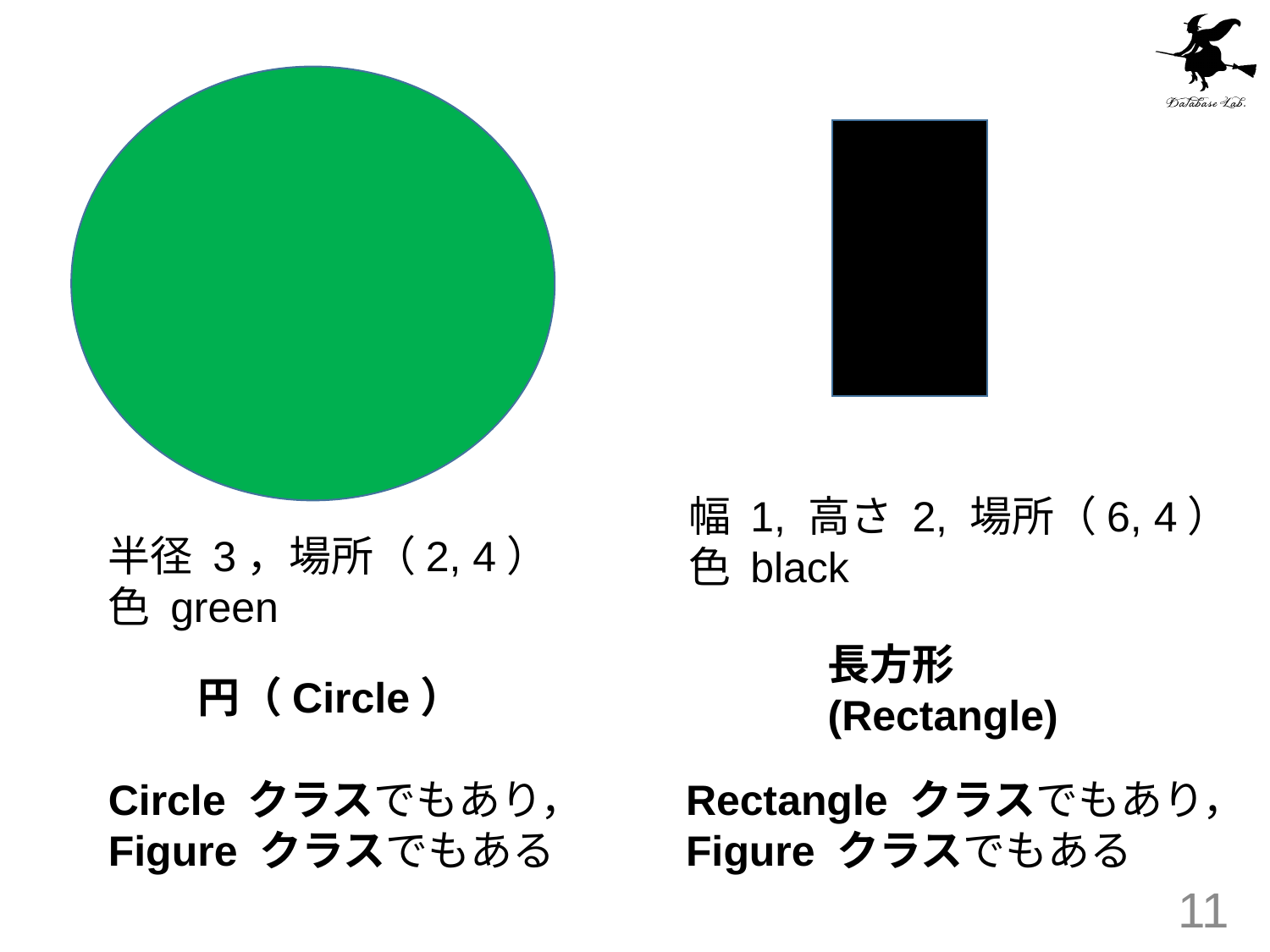

幅 1, 高さ 2, 場所（6, 4）
色 black
半径 3，場所（2, 4）
色 green
長方形 (Rectangle)
円（Circle）
Rectangle クラスでもあり，
Figure クラスでもある
Circle クラスでもあり，
Figure クラスでもある
11